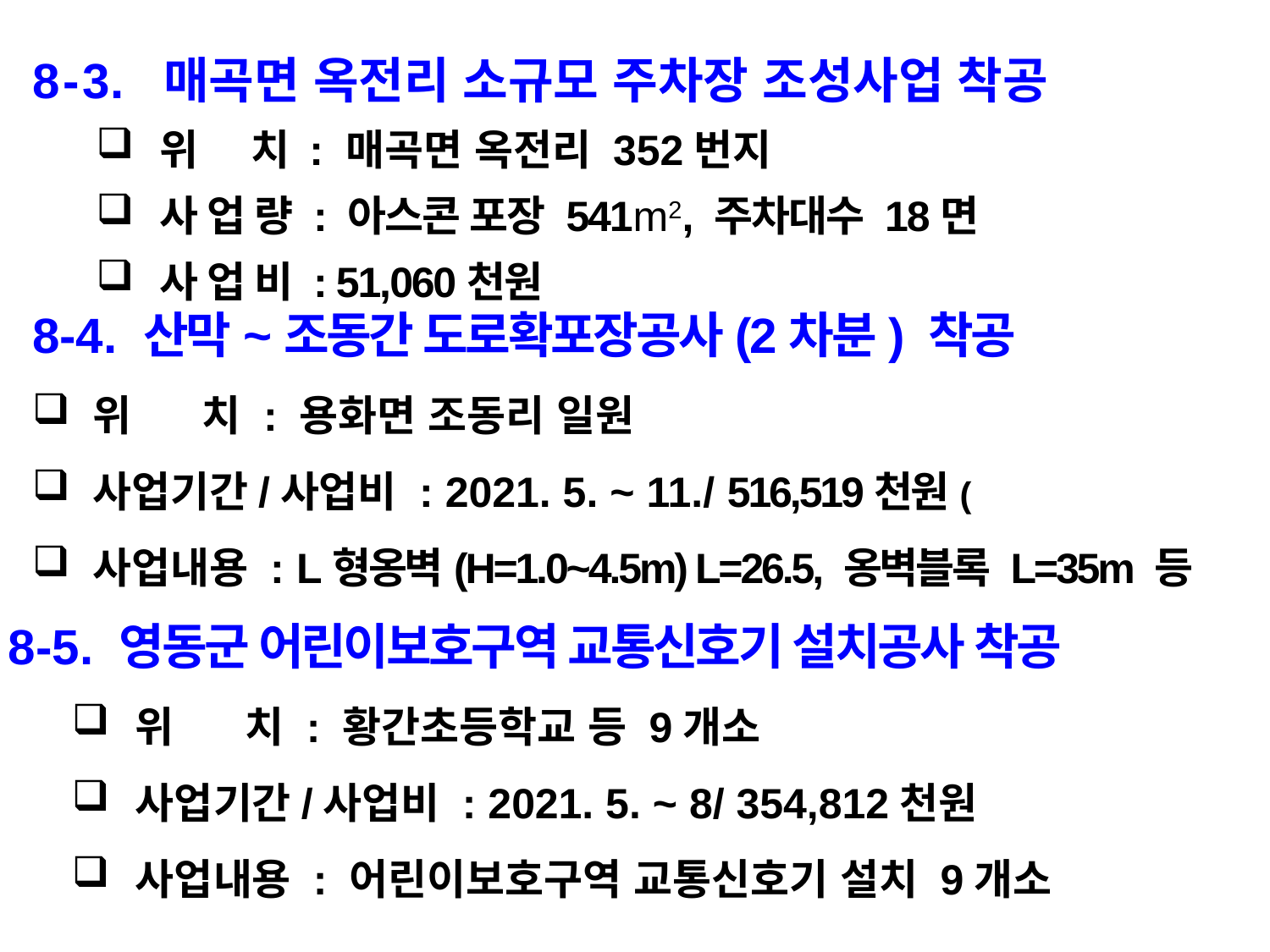

8 - 3.  매곡면 옥전리 소규모 주차장 조성사업 착공
위      치 : 매곡면 옥전리 352번지
사 업 량 : 아스콘 포장 541m2, 주차대수 18면
사 업 비 : 51,060천원

8-4. 산막~조동간 도로확포장공사(2차분) 착공
 위      치 : 용화면 조동리 일원
 사업기간/사업비 : 2021. 5. ~ 11./ 516,519천원(
 사업내용 : L형옹벽(H=1.0~4.5m) L=26.5, 옹벽블록 L=35m 등

8-5. 영동군 어린이보호구역 교통신호기 설치공사 착공
위      치 : 황간초등학교 등 9개소
사업기간/사업비 : 2021. 5. ~ 8/ 354,812천원
사업내용 : 어린이보호구역 교통신호기 설치 9개소